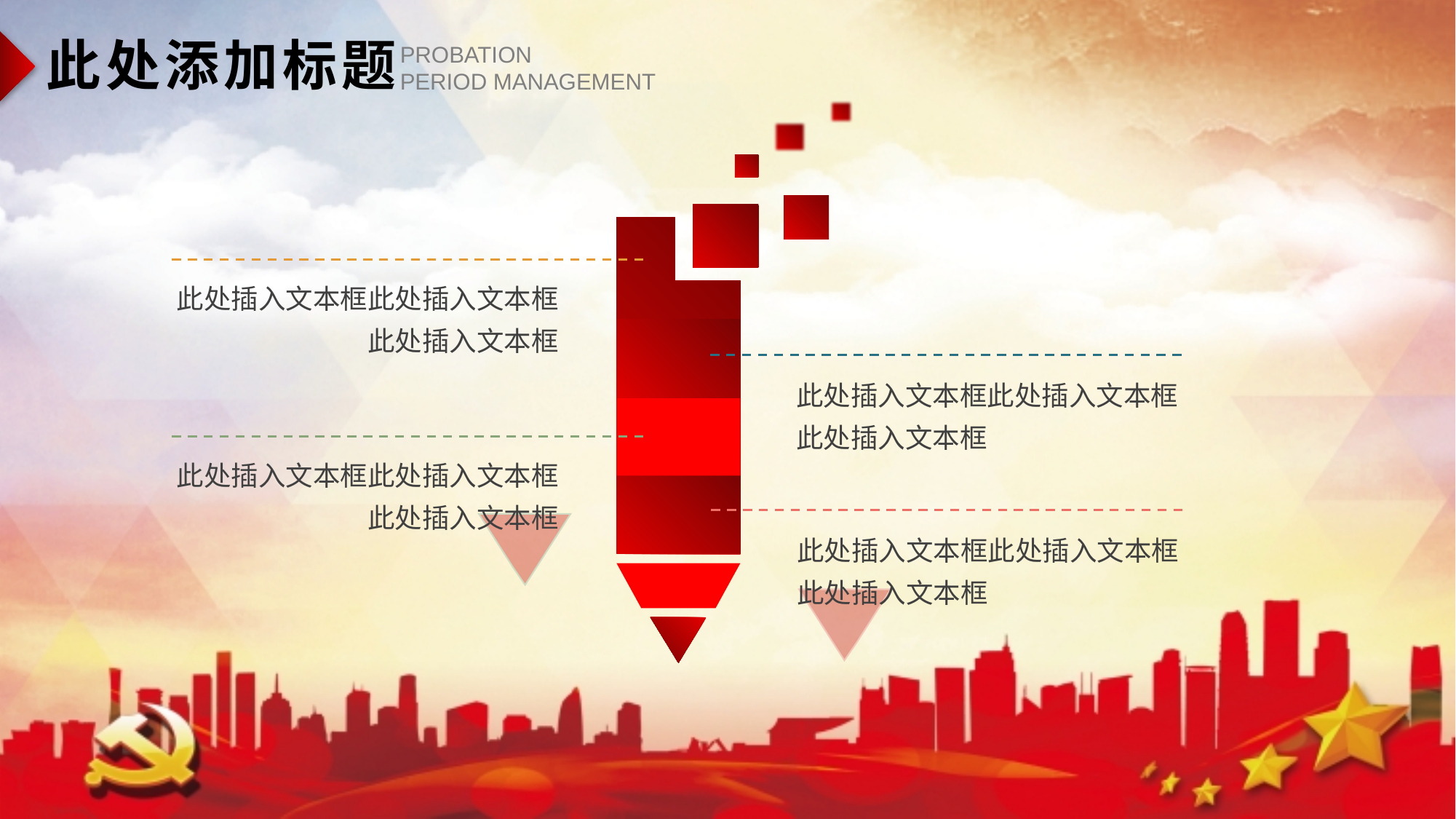

此处添加标题
PROBATION
PERIOD MANAGEMENT

此处插入文本框此处插入文本框
此处插入文本框
此处插入文本框此处插入文本框
此处插入文本框
此处插入文本框此处插入文本框
此处插入文本框

此处插入文本框此处插入文本框
此处插入文本框